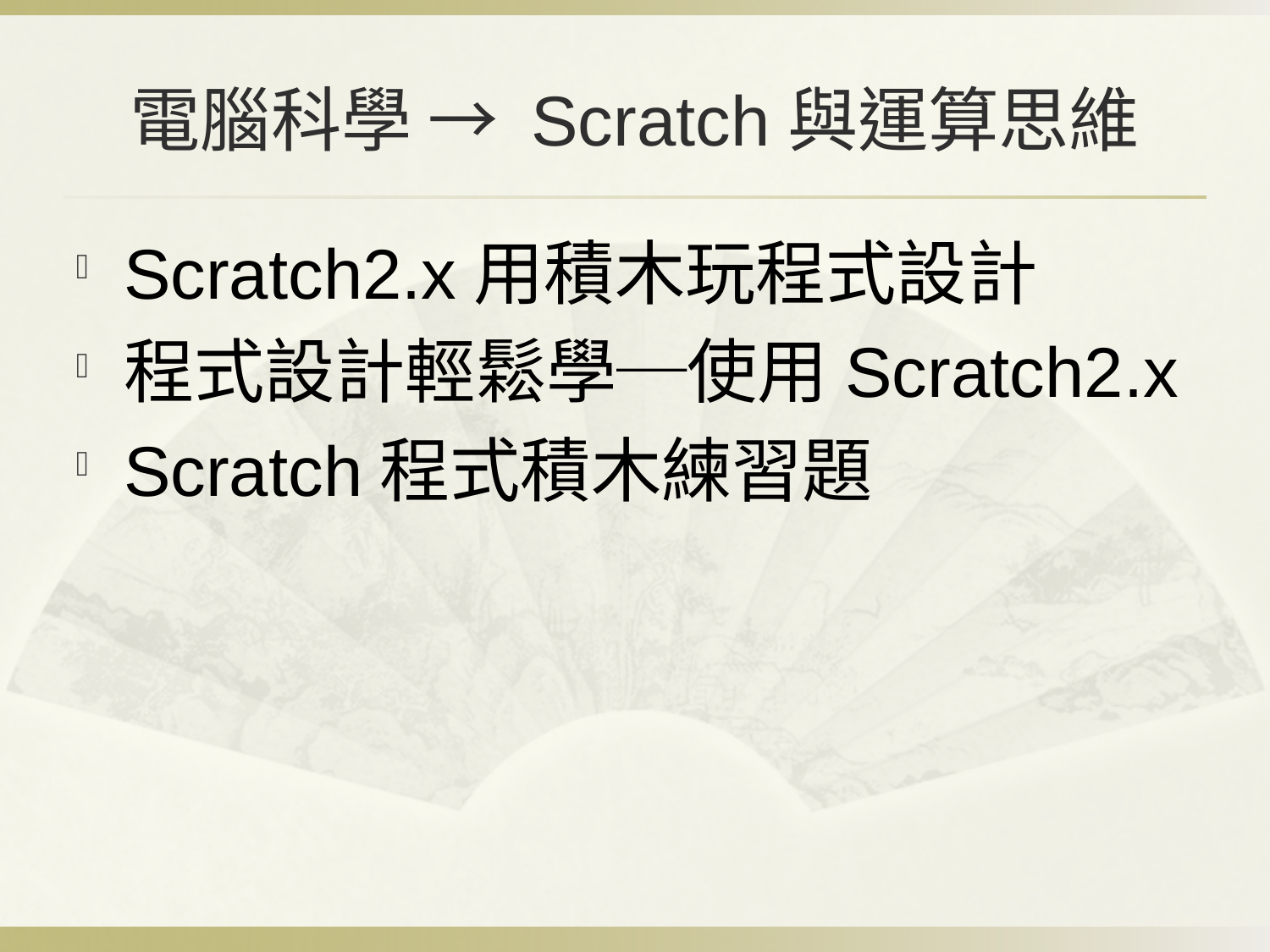

# 電腦科學 → Scratch與運算思維
Scratch2.x用積木玩程式設計
程式設計輕鬆學─使用Scratch2.x
Scratch程式積木練習題